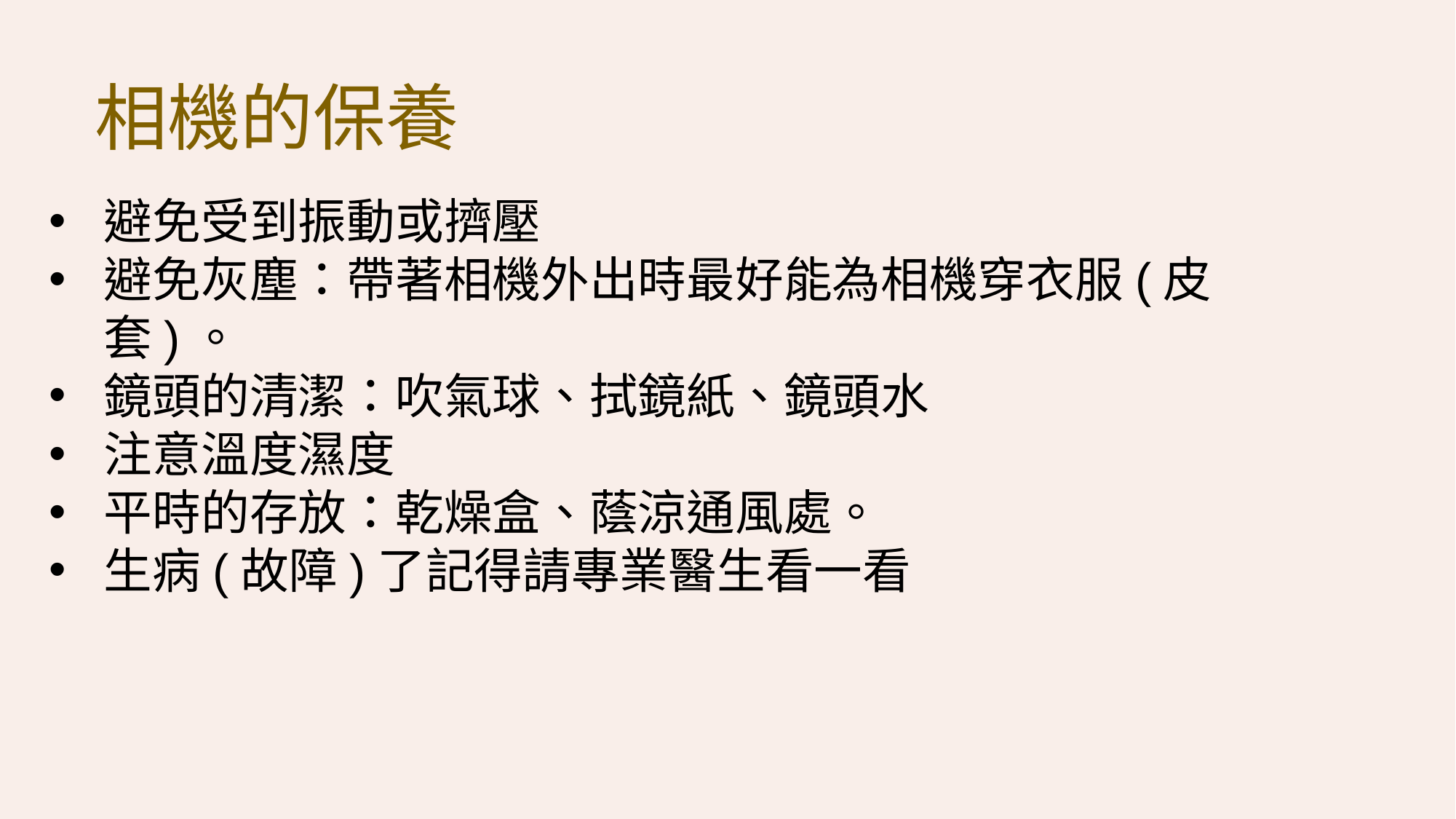

# 相機的保養
避免受到振動或擠壓
避免灰塵：帶著相機外出時最好能為相機穿衣服(皮套)。
鏡頭的清潔：吹氣球、拭鏡紙、鏡頭水
注意溫度濕度
平時的存放：乾燥盒、蔭涼通風處。
生病(故障)了記得請專業醫生看一看